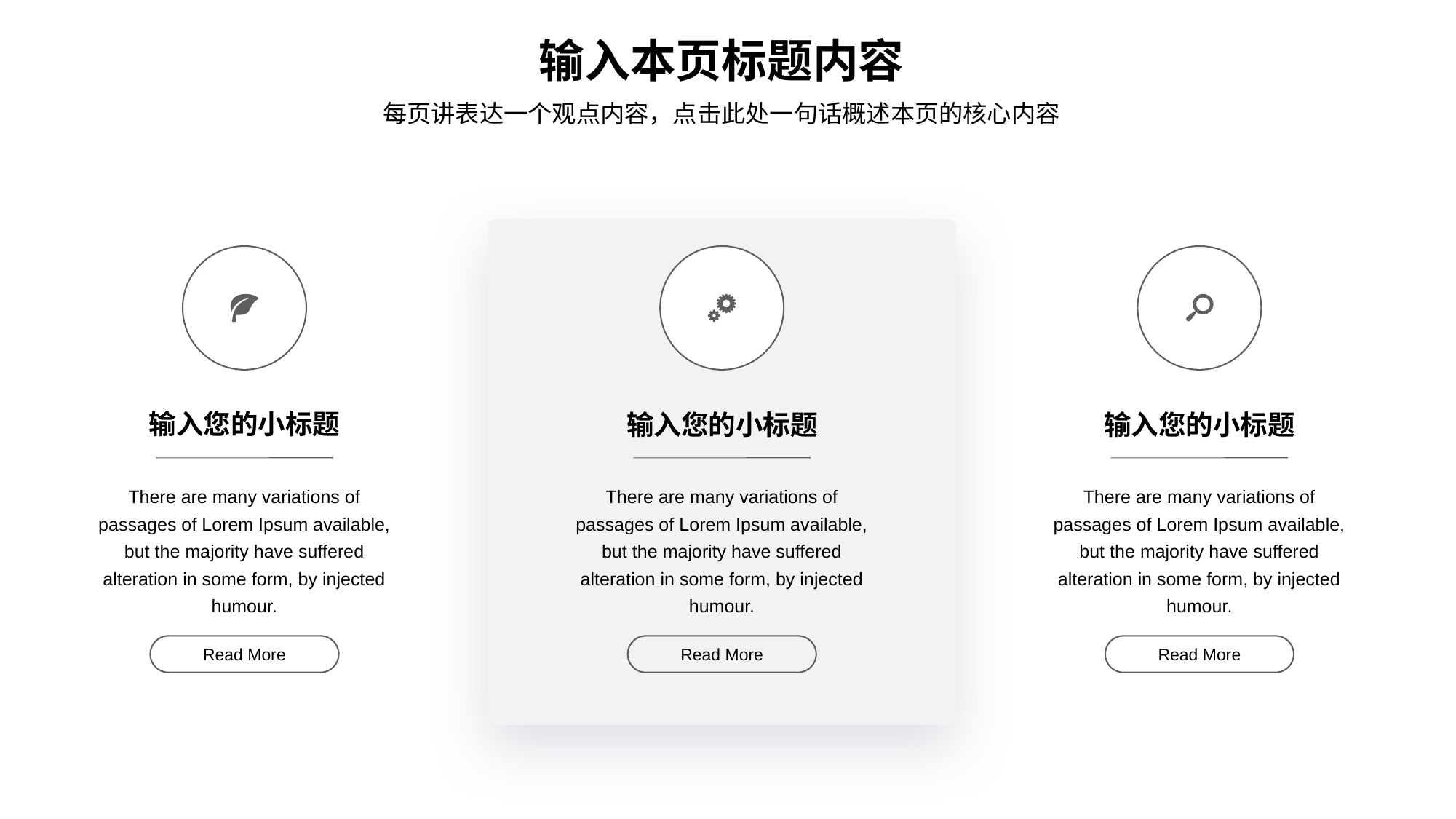

输入本页标题内容
每页讲表达一个观点内容，点击此处一句话概述本页的核心内容

输入您的小标题
输入您的小标题
输入您的小标题
There are many variations of passages of Lorem Ipsum available, but the majority have suffered alteration in some form, by injected humour.
There are many variations of passages of Lorem Ipsum available, but the majority have suffered alteration in some form, by injected humour.
There are many variations of passages of Lorem Ipsum available, but the majority have suffered alteration in some form, by injected humour.
Read More
Read More
Read More